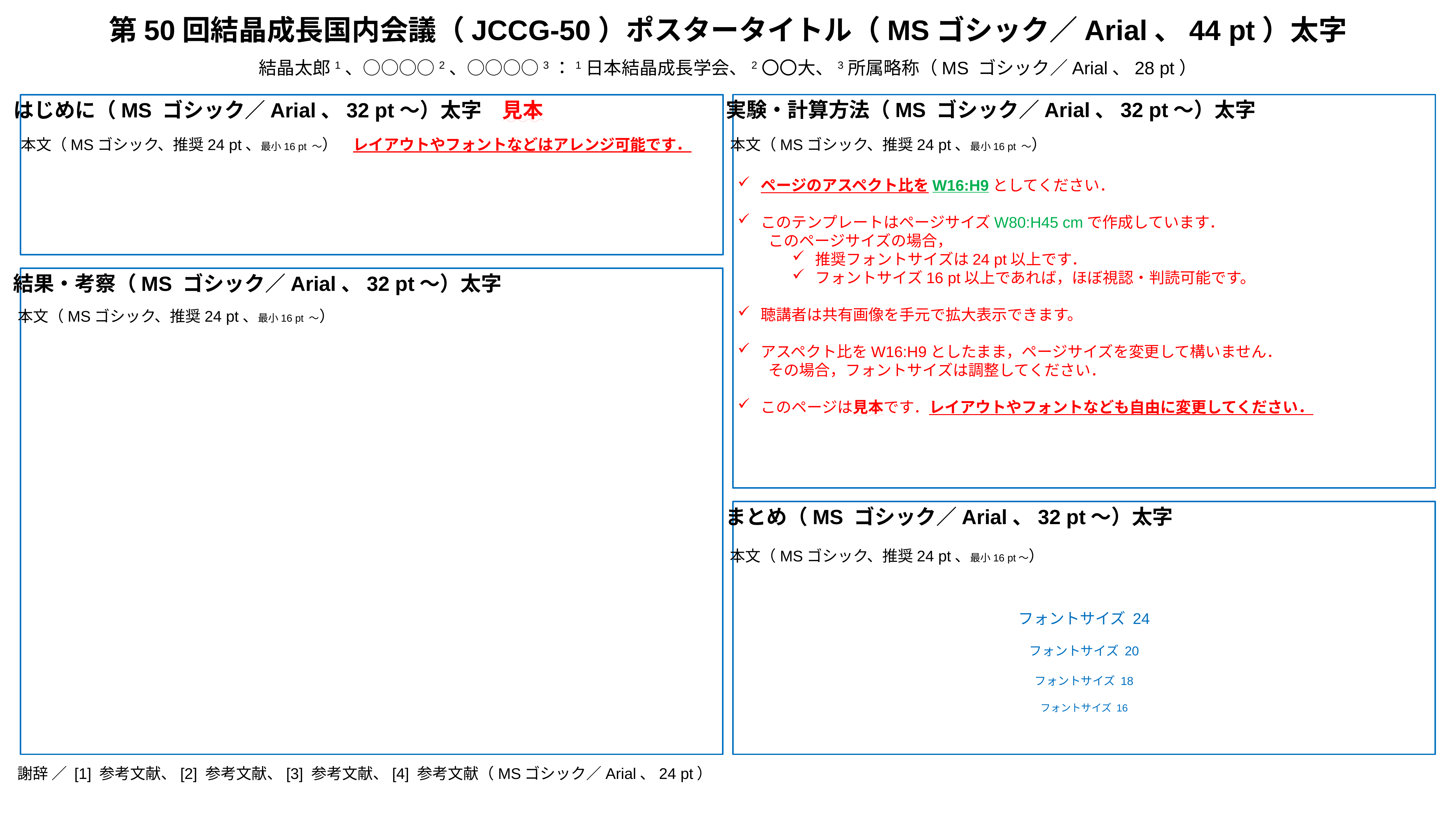

第50回結晶成長国内会議（JCCG-50）ポスタータイトル（MSゴシック／Arial、44 pt）太字
結晶太郎1、○○○○2、○○○○3：1日本結晶成長学会、2〇〇大、3所属略称（MS ゴシック／Arial、28 pt）

実験・計算方法（MS ゴシック／Arial、32 pt～）太字

はじめに（MS ゴシック／Arial、32 pt～）太字　見本
本文（MSゴシック、推奨24 pt、最小16 pt ～）　レイアウトやフォントなどはアレンジ可能です．
本文（MSゴシック、推奨24 pt、最小16 pt ～）
ページのアスペクト比をW16:H9としてください．

このテンプレートはページサイズW80:H45 cmで作成しています．
　　このページサイズの場合，
推奨フォントサイズは24 pt以上です．
フォントサイズ16 pt以上であれば，ほぼ視認・判読可能です。

聴講者は共有画像を手元で拡大表示できます。

アスペクト比をW16:H9としたまま，ページサイズを変更して構いません．
　　その場合，フォントサイズは調整してください．

このページは見本です．レイアウトやフォントなども自由に変更してください．

結果・考察（MS ゴシック／Arial、32 pt～）太字
本文（MSゴシック、推奨24 pt、最小16 pt ～）

まとめ（MS ゴシック／Arial、32 pt～）太字
本文（MSゴシック、推奨24 pt、最小16 pt～）
フォントサイズ 24

フォントサイズ 20

フォントサイズ 18

フォントサイズ 16
謝辞 ／ [1] 参考文献、[2] 参考文献、[3] 参考文献、[4] 参考文献（MSゴシック／Arial、24 pt）